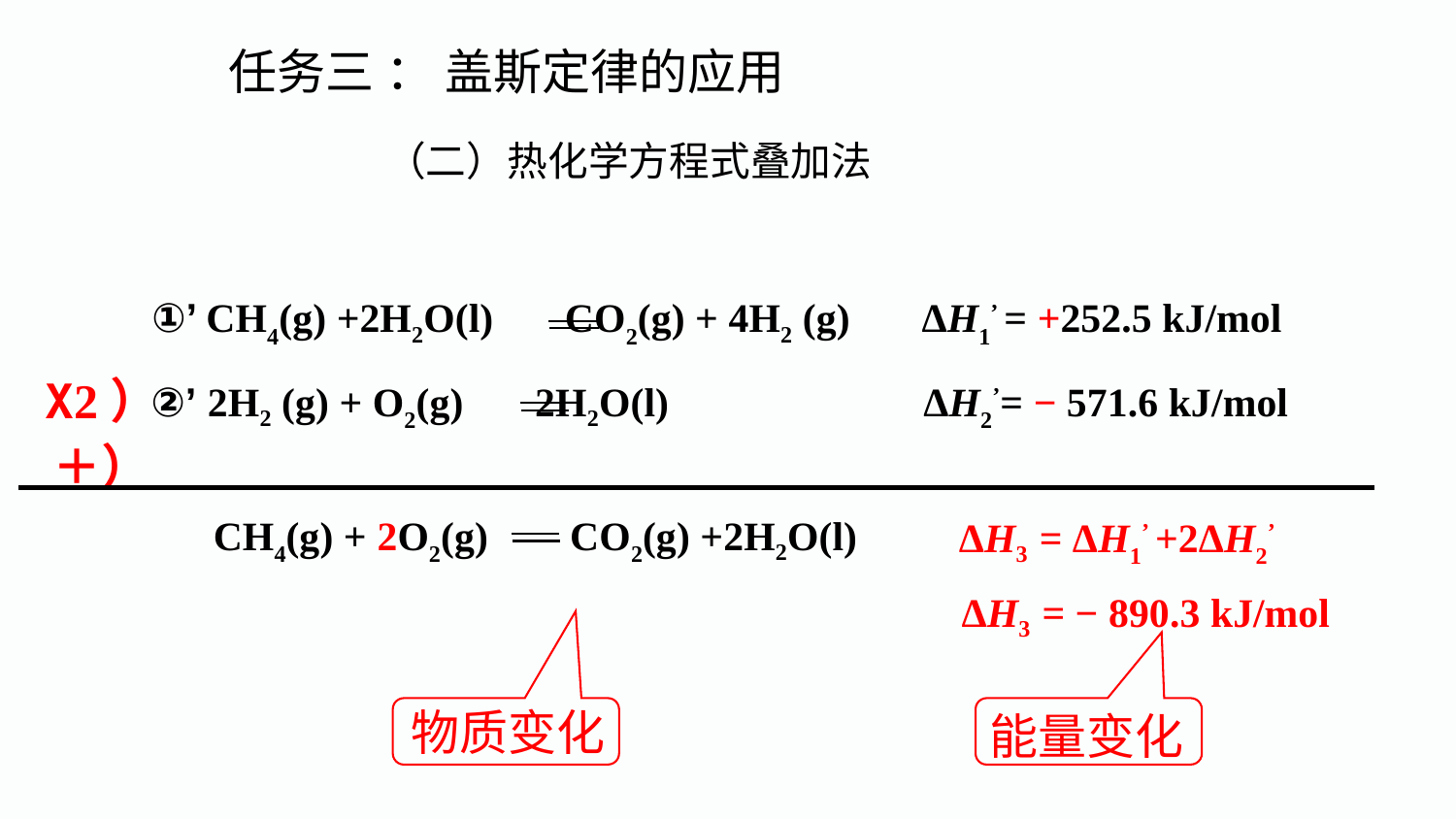

任务三 ： 盖斯定律的应用
（二）热化学方程式叠加法
 ①’ CH4(g) +2H2O(l)       CO2(g) + 4H2 (g)       ΔH1’ = +252.5 kJ/mol
X2）
 ②’ 2H2 (g) + O2(g)       2H2O(l)                         ΔH2’= − 571.6 kJ/mol
＋）
CH4(g) + 2O2(g)        CO2(g) +2H2O(l)
ΔH3  = ΔH1’ +2ΔH2’
ΔH3  = − 890.3 kJ/mol
物质变化

能量变化